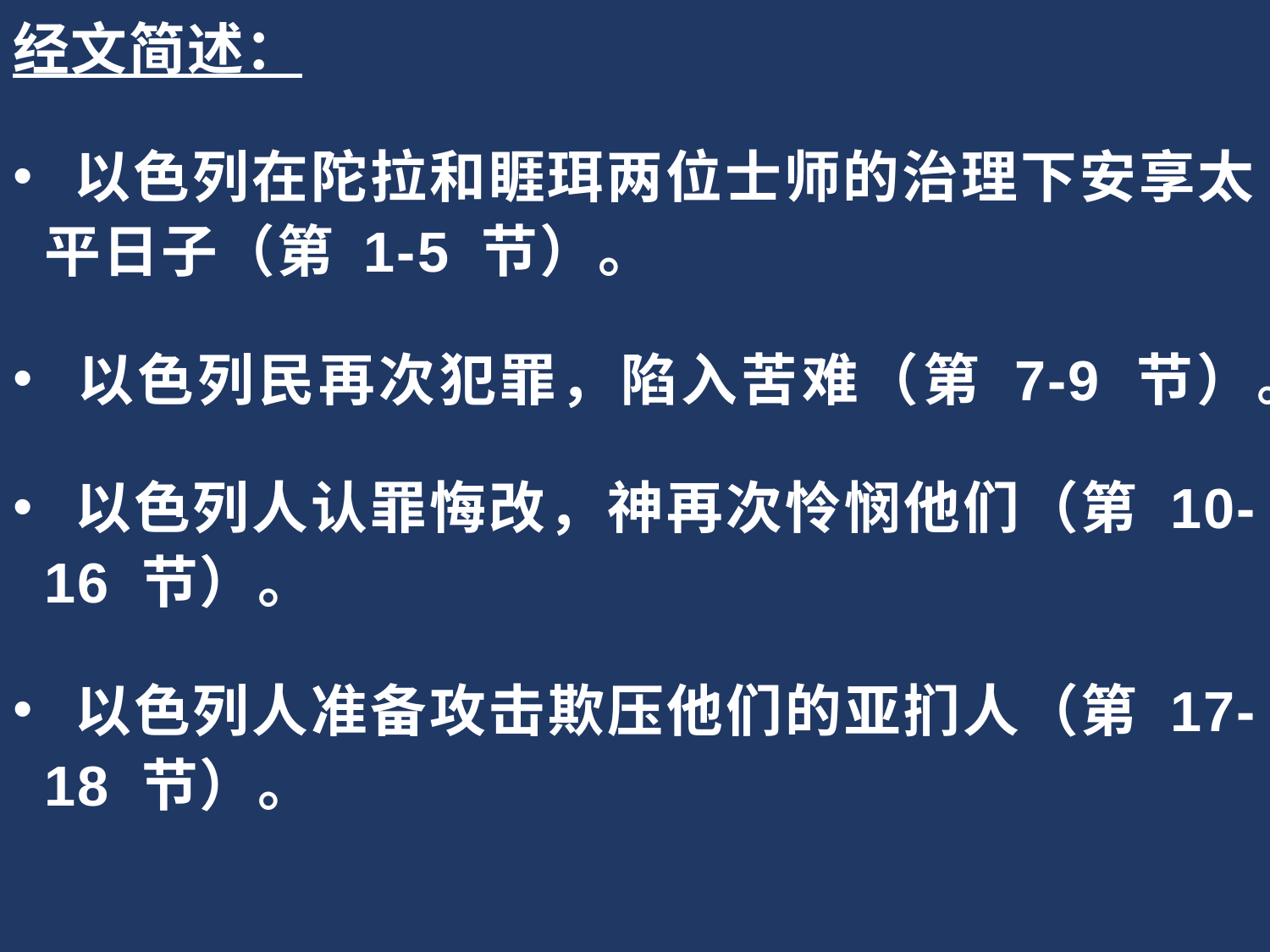

经文简述：

 以色列在陀拉和睚珥两位士师的治理下安享太平日子（第 1-5 节）。

 以色列民再次犯罪，陷入苦难（第 7-9 节）。

 以色列人认罪悔改，神再次怜悯他们（第 10-16 节）。

 以色列人准备攻击欺压他们的亚扪人（第 17-18 节）。